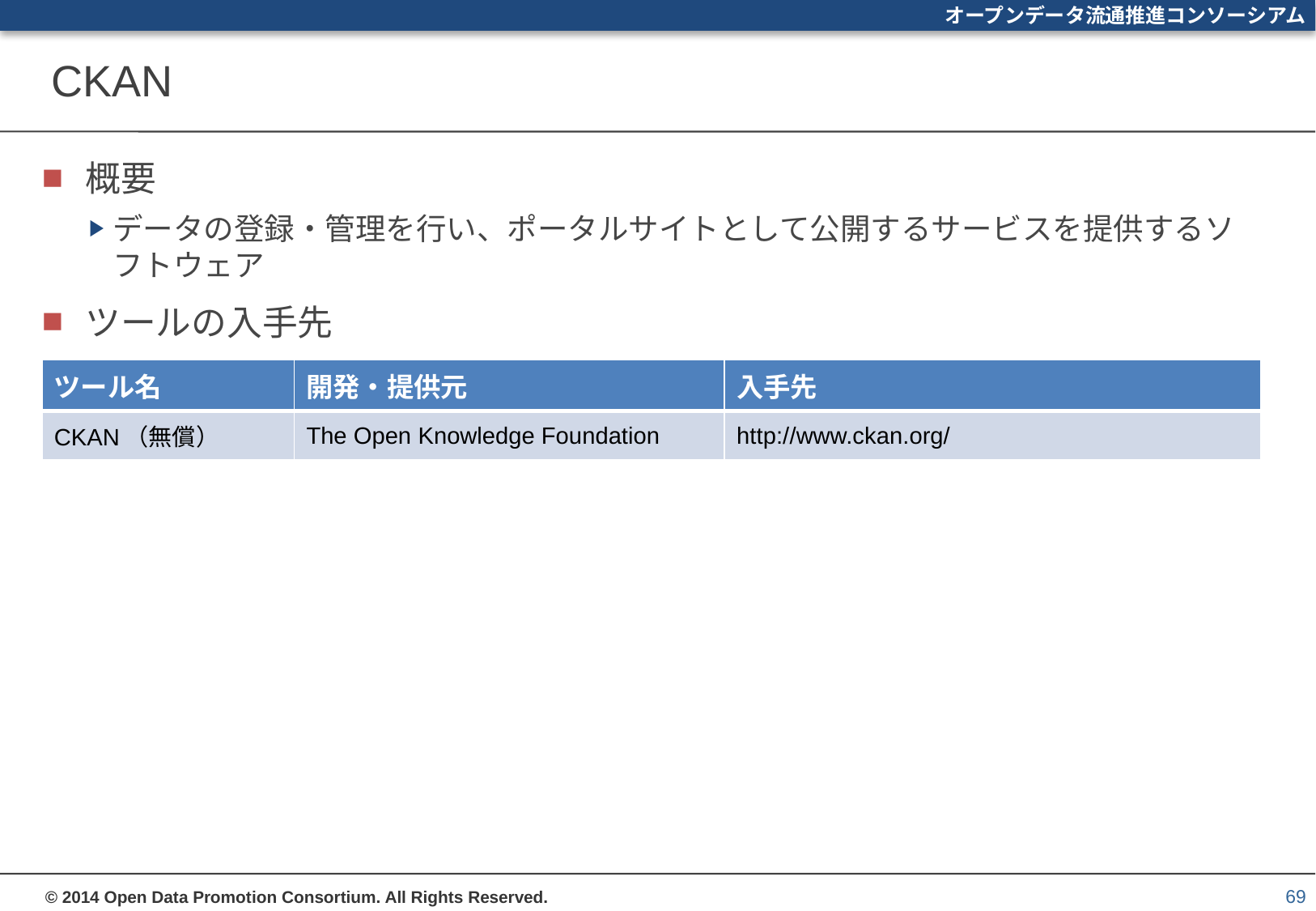

# CKAN
概要
データの登録・管理を行い、ポータルサイトとして公開するサービスを提供するソフトウェア
ツールの入手先
| ツール名 | 開発・提供元 | 入手先 |
| --- | --- | --- |
| CKAN（無償） | The Open Knowledge Foundation | http://www.ckan.org/ |
69